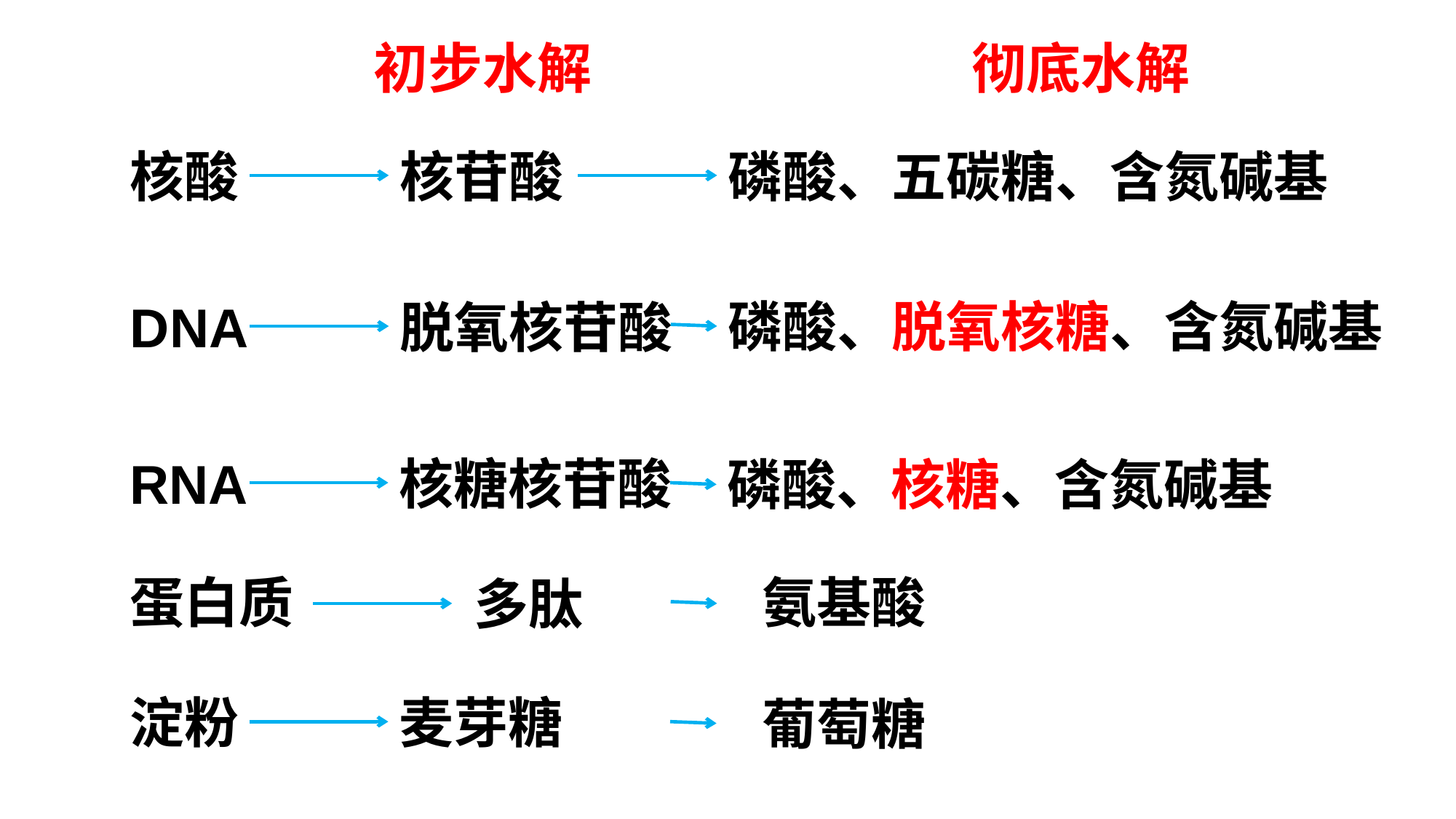

初步水解
彻底水解
核酸
核苷酸
磷酸、五碳糖、含氮碱基
磷酸、脱氧核糖、含氮碱基
DNA
脱氧核苷酸
RNA
核糖核苷酸
磷酸、核糖、含氮碱基
蛋白质
氨基酸
多肽
淀粉
麦芽糖
葡萄糖